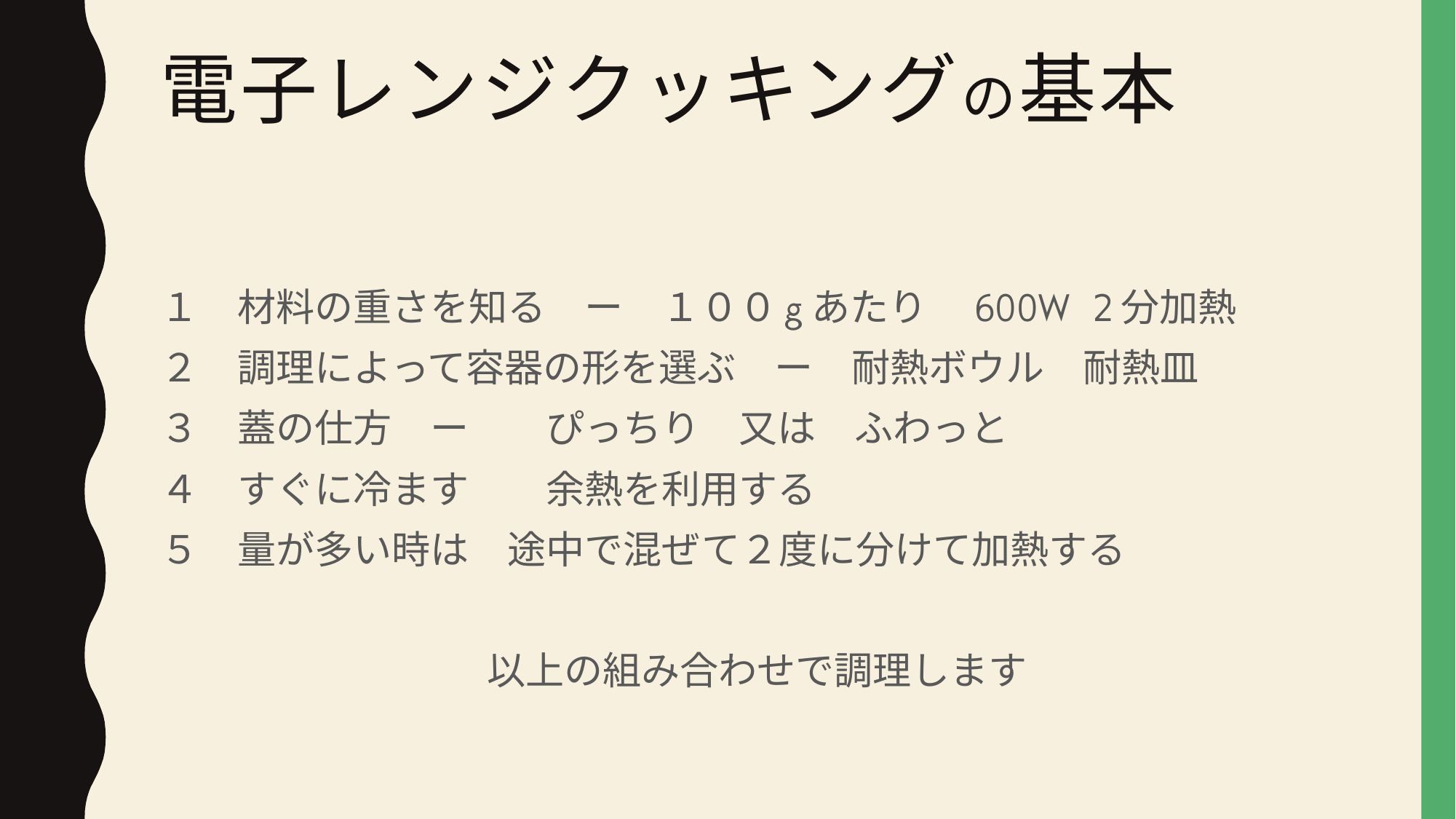

# 電子レンジクッキングの基本
１　材料の重さを知る　ー　１００gあたり　600W  2分加熱
２　調理によって容器の形を選ぶ　ー　耐熱ボウル　耐熱皿
３　蓋の仕方　ー　　ぴっちり　又は　ふわっと
４　すぐに冷ます　　余熱を利用する
５　量が多い時は　途中で混ぜて２度に分けて加熱する

以上の組み合わせで調理します